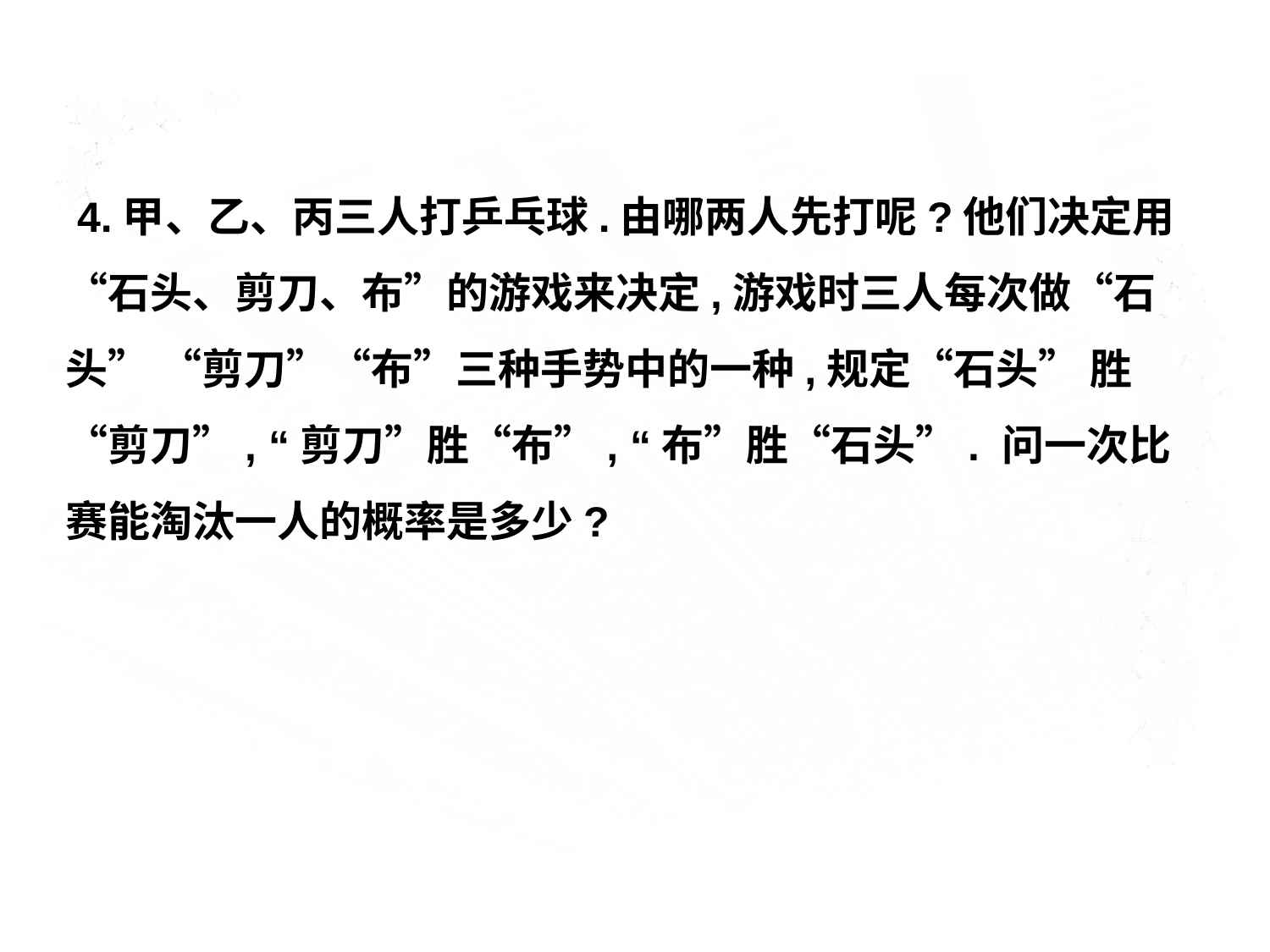

4.甲、乙、丙三人打乒乓球.由哪两人先打呢?他们决定用 “石头、剪刀、布”的游戏来决定,游戏时三人每次做“石头” “剪刀”“布”三种手势中的一种,规定“石头” 胜“剪刀”, “剪刀”胜“布”, “布”胜“石头”. 问一次比赛能淘汰一人的概率是多少?